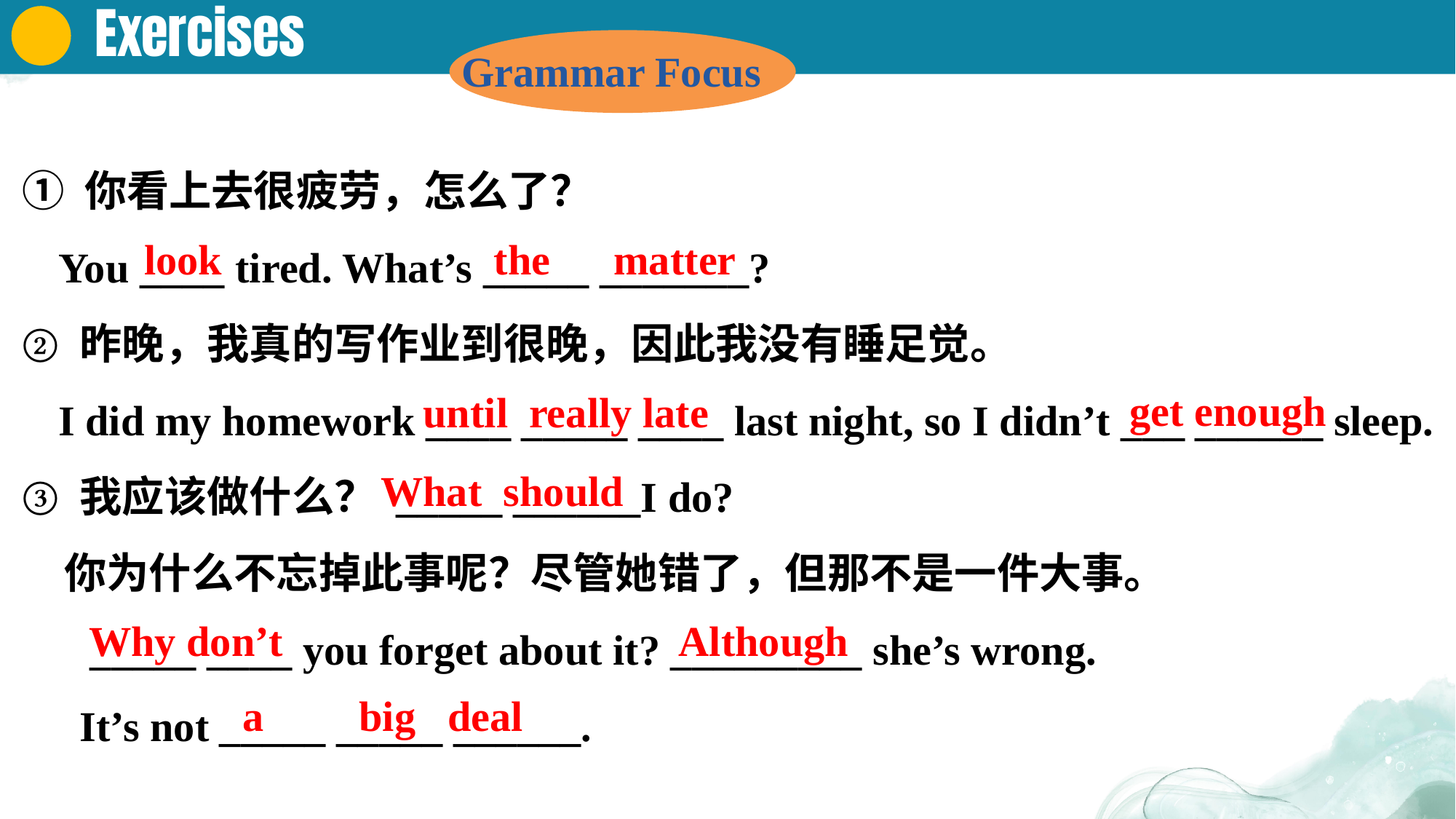

Exercises

Grammar Focus
① 你看上去很疲劳，怎么了？
You ____ tired. What’s _____ _______? 
② 昨晚，我真的写作业到很晚，因此我没有睡足觉。
I did my homework ____ _____ ____ last night, so I didn’t ___ ______ sleep.  
③ 我应该做什么？ _____ ______I do? 
　你为什么不忘掉此事呢？尽管她错了，但那不是一件大事。 
      _____ ____ you forget about it? _________ she’s wrong.
  It’s not _____ _____ ______.
look
the      matter
get enough
until  really late
What  should
Why don’t
Although
a         big   deal